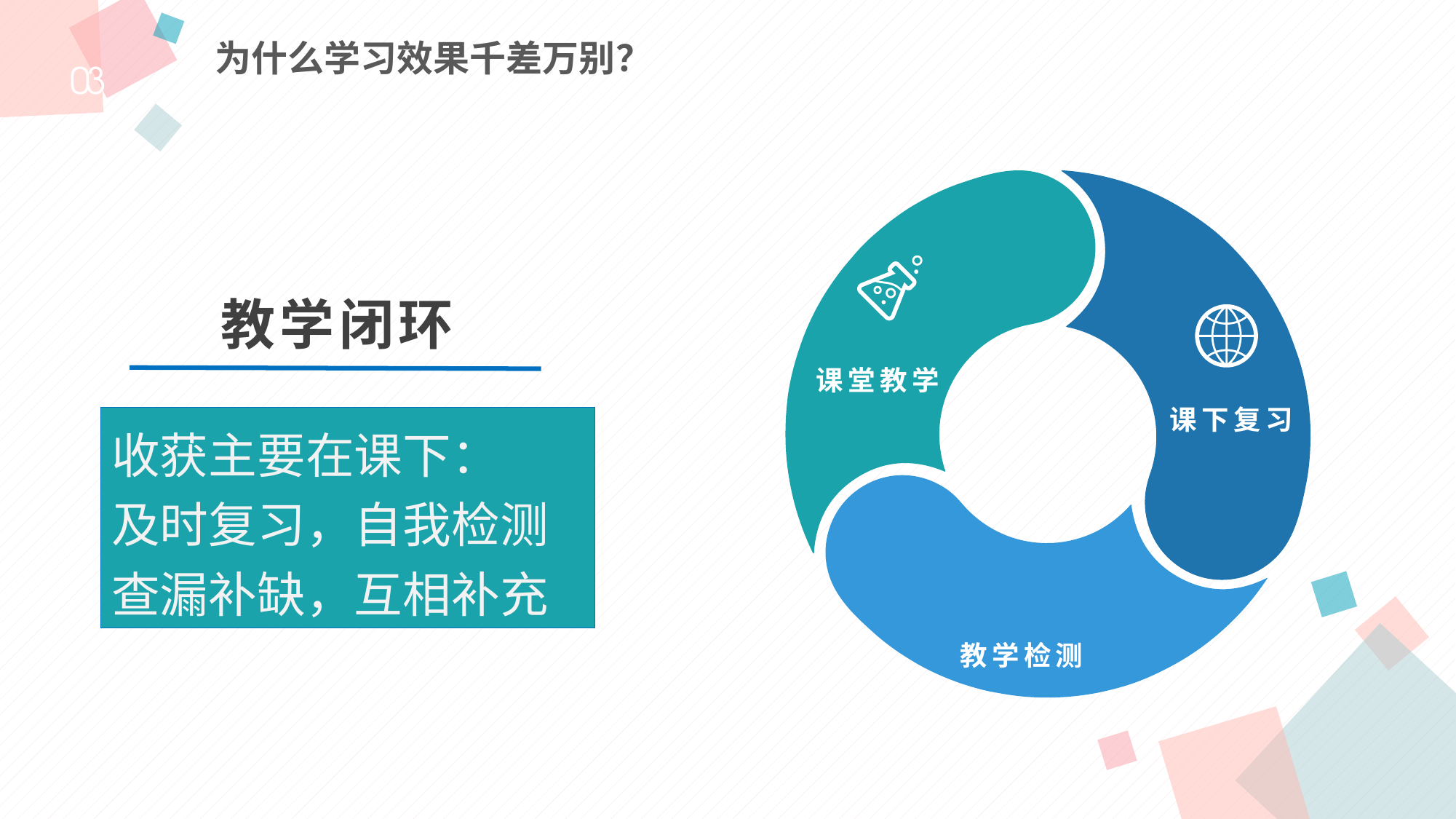

为什么学习效果千差万别？
03

课堂教学
课下复习

教学检测
教学闭环
收获主要在课下：
及时复习，自我检测
查漏补缺，互相补充